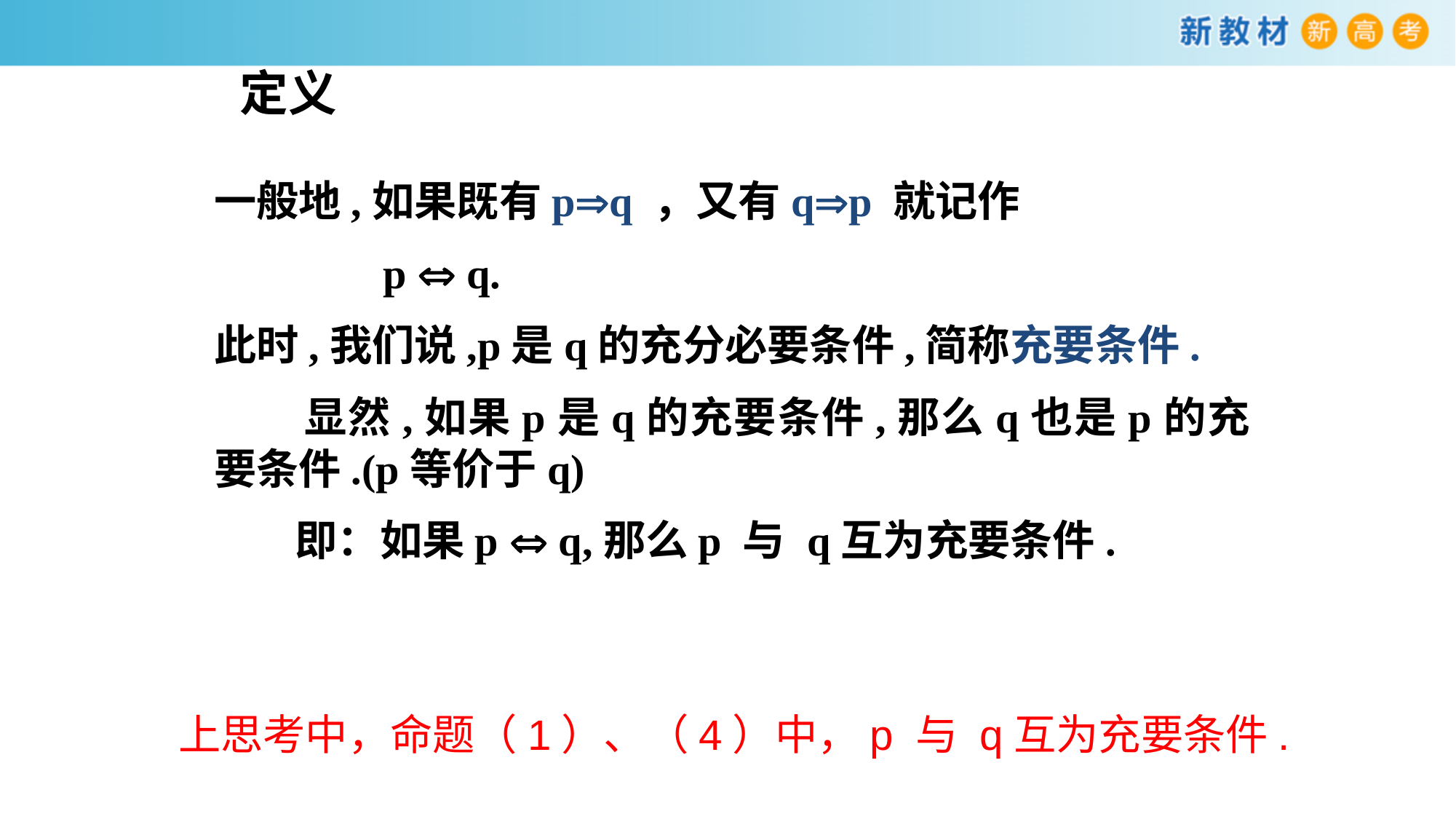

定义
一般地,如果既有p⇒q ，又有q⇒p 就记作
                p ⇔ q.
此时,我们说,p是q的充分必要条件,简称充要条件.
      显然,如果p是q的充要条件,那么q也是p的充要条件.(p等价于q)
      即：如果p ⇔ q,那么p 与 q互为充要条件.
上思考中，命题（1）、（4）中，p 与 q互为充要条件.